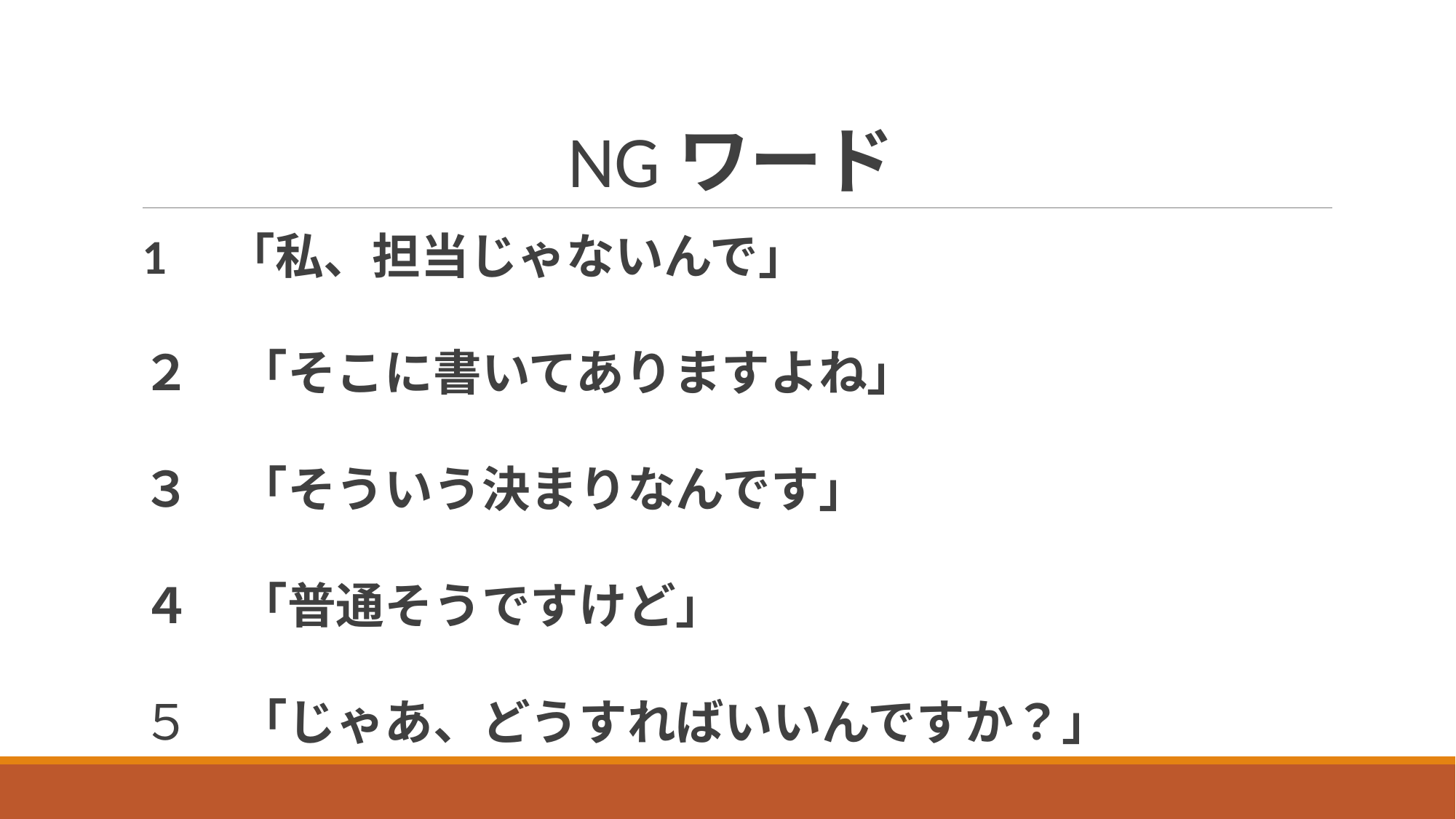

# NGワード
1　「私、担当じゃないんで」
２　「そこに書いてありますよね」
３　「そういう決まりなんです」
４　「普通そうですけど」
５　「じゃあ、どうすればいいんですか？」